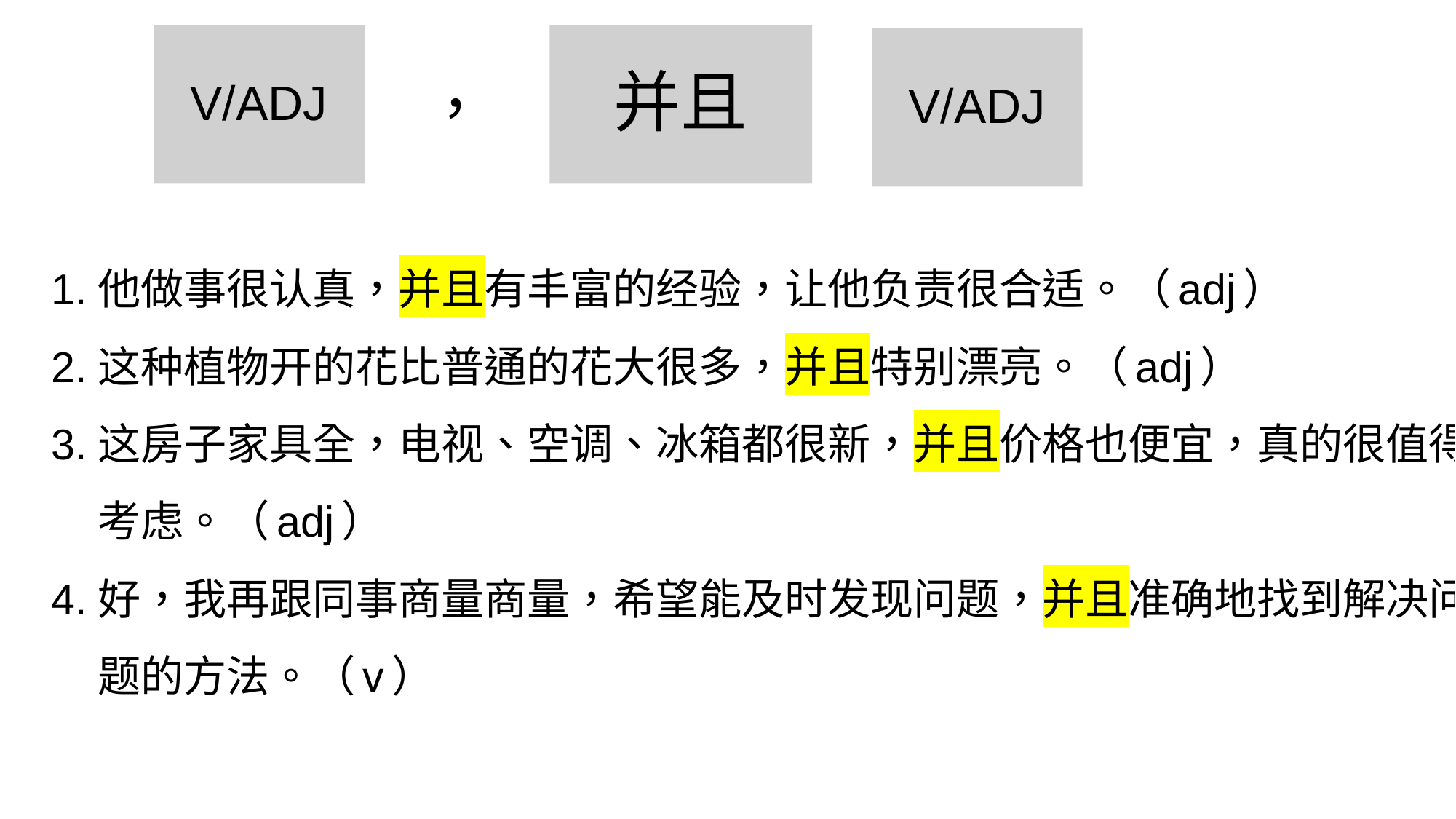

V/ADJ
并且
V/ADJ
，
他做事很认真，并且有丰富的经验，让他负责很合适。（adj）
这种植物开的花比普通的花大很多，并且特别漂亮。（adj）
这房子家具全，电视、空调、冰箱都很新，并且价格也便宜，真的很值得考虑。（adj）
好，我再跟同事商量商量，希望能及时发现问题，并且准确地找到解决问题的方法。（v）